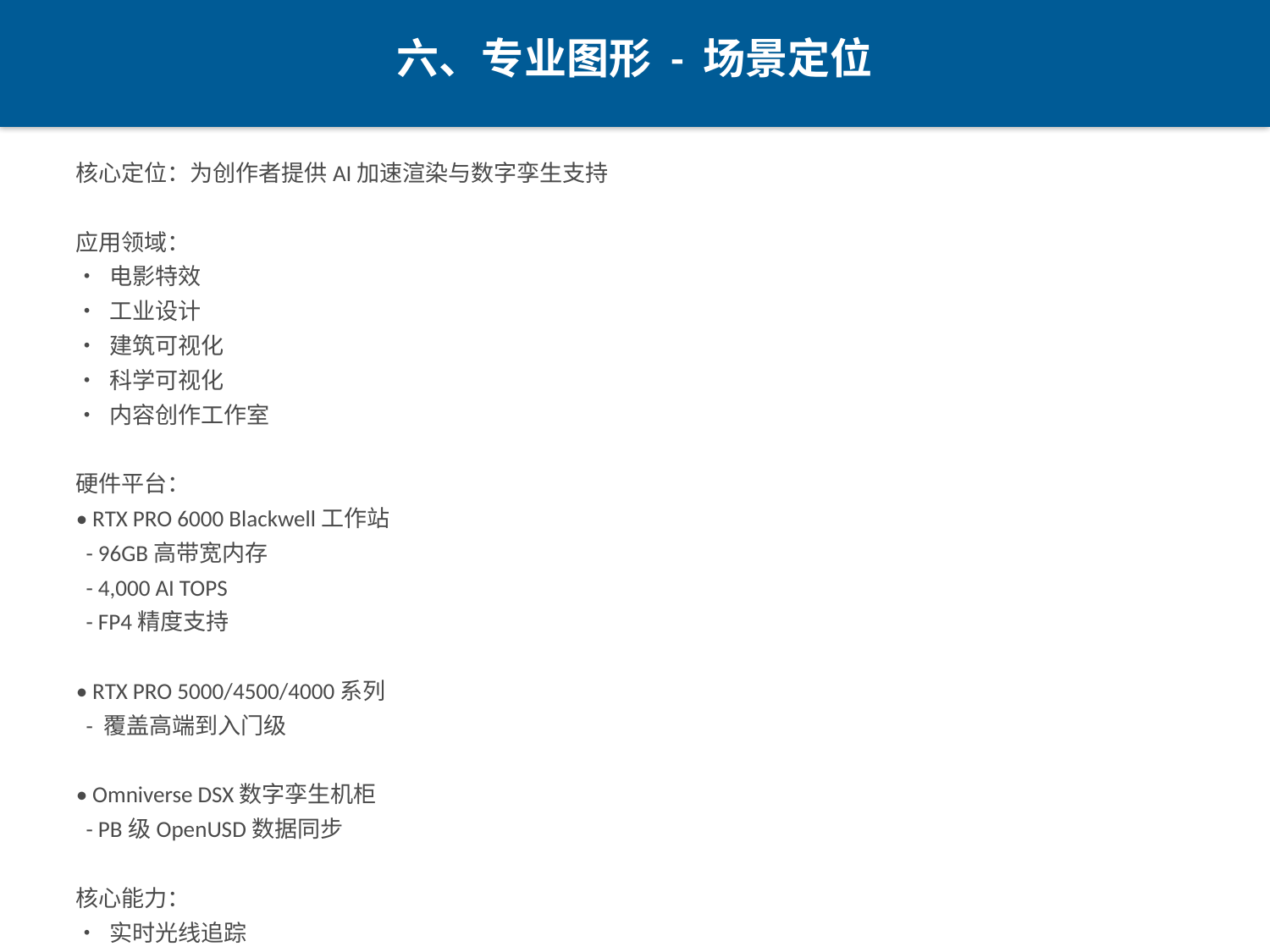

六、专业图形 - 场景定位
核心定位：为创作者提供AI加速渲染与数字孪生支持

应用领域：
• 电影特效
• 工业设计
• 建筑可视化
• 科学可视化
• 内容创作工作室

硬件平台：
• RTX PRO 6000 Blackwell工作站
  - 96GB高带宽内存
  - 4,000 AI TOPS
  - FP4精度支持

• RTX PRO 5000/4500/4000系列
  - 覆盖高端到入门级

• Omniverse DSX数字孪生机柜
  - PB级OpenUSD数据同步

核心能力：
• 实时光线追踪
• 神经渲染
• Omniverse实时协作